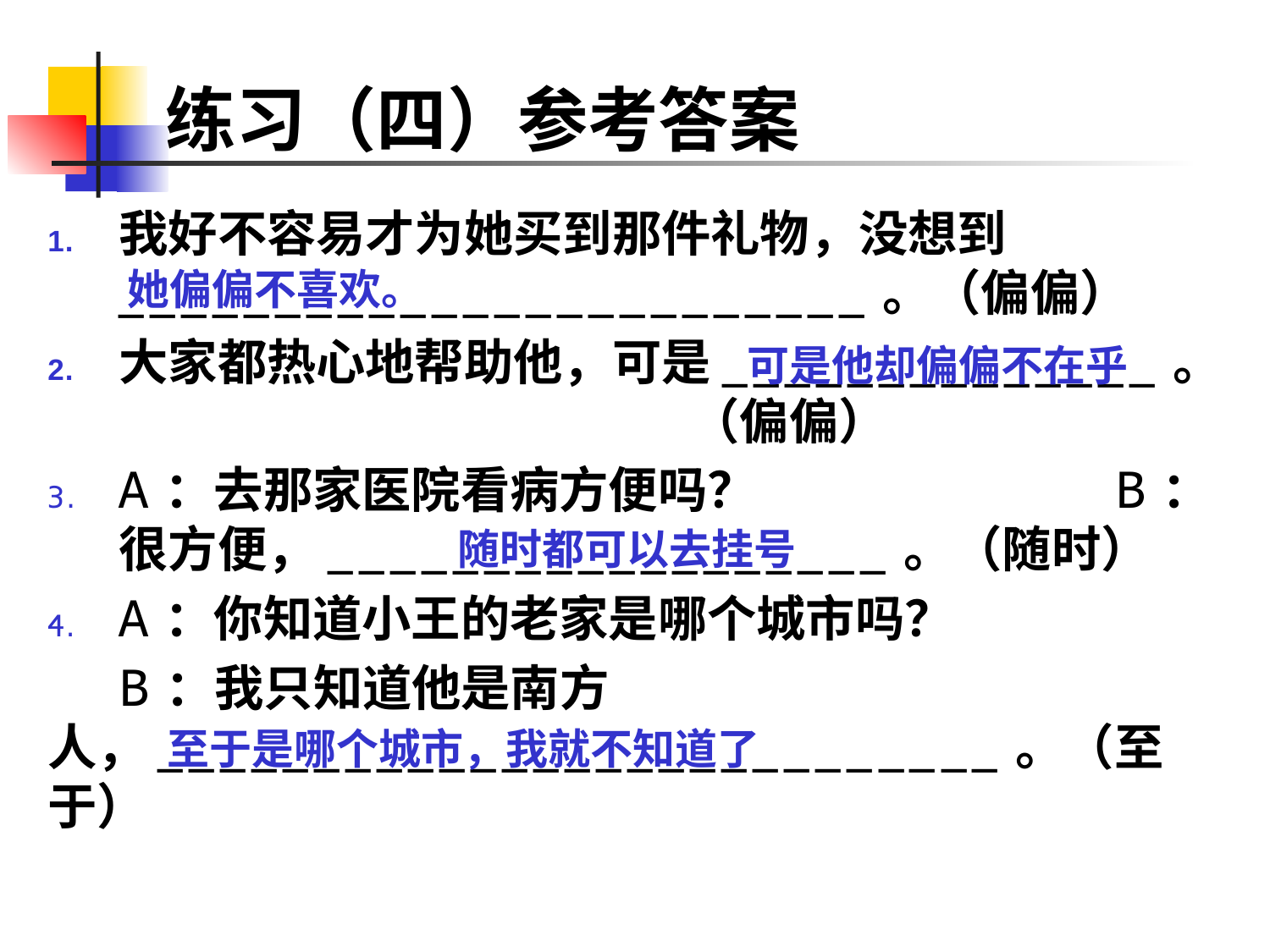

# 练习（四）参考答案
我好不容易才为她买到那件礼物，没想到________________________。（偏偏）
大家都热心地帮助他，可是______________。                                                    （偏偏）
A：去那家医院看病方便吗？                               B：很方便，__________________。（随时）
A：你知道小王的老家是哪个城市吗？
     B：我只知道他是南方人，___________________________。（至于）
她偏偏不喜欢。
可是他却偏偏不在乎
随时都可以去挂号
至于是哪个城市，我就不知道了